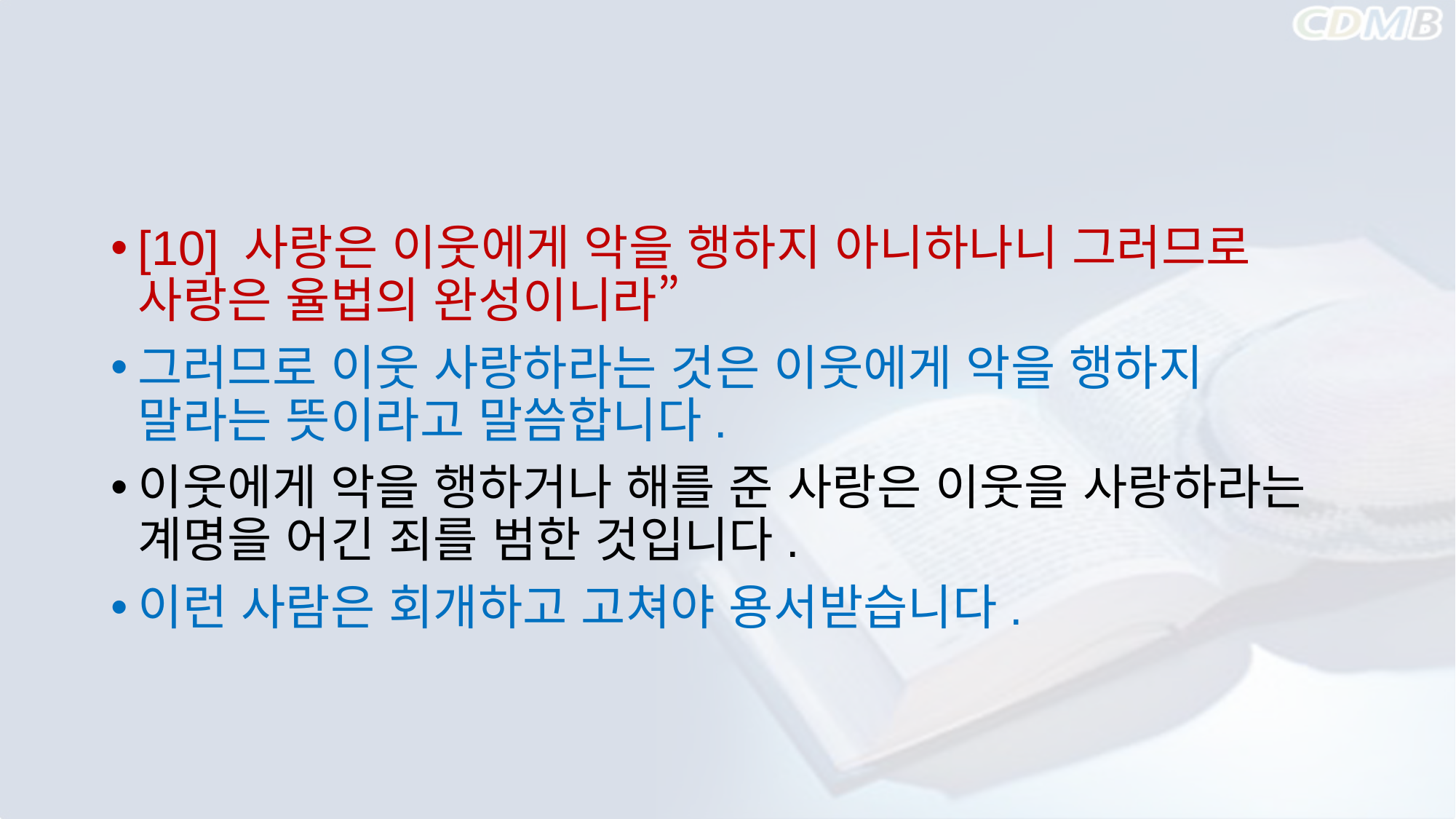

#
[10] 사랑은 이웃에게 악을 행하지 아니하나니 그러므로 사랑은 율법의 완성이니라”
그러므로 이웃 사랑하라는 것은 이웃에게 악을 행하지 말라는 뜻이라고 말씀합니다.
이웃에게 악을 행하거나 해를 준 사랑은 이웃을 사랑하라는 계명을 어긴 죄를 범한 것입니다.
이런 사람은 회개하고 고쳐야 용서받습니다.